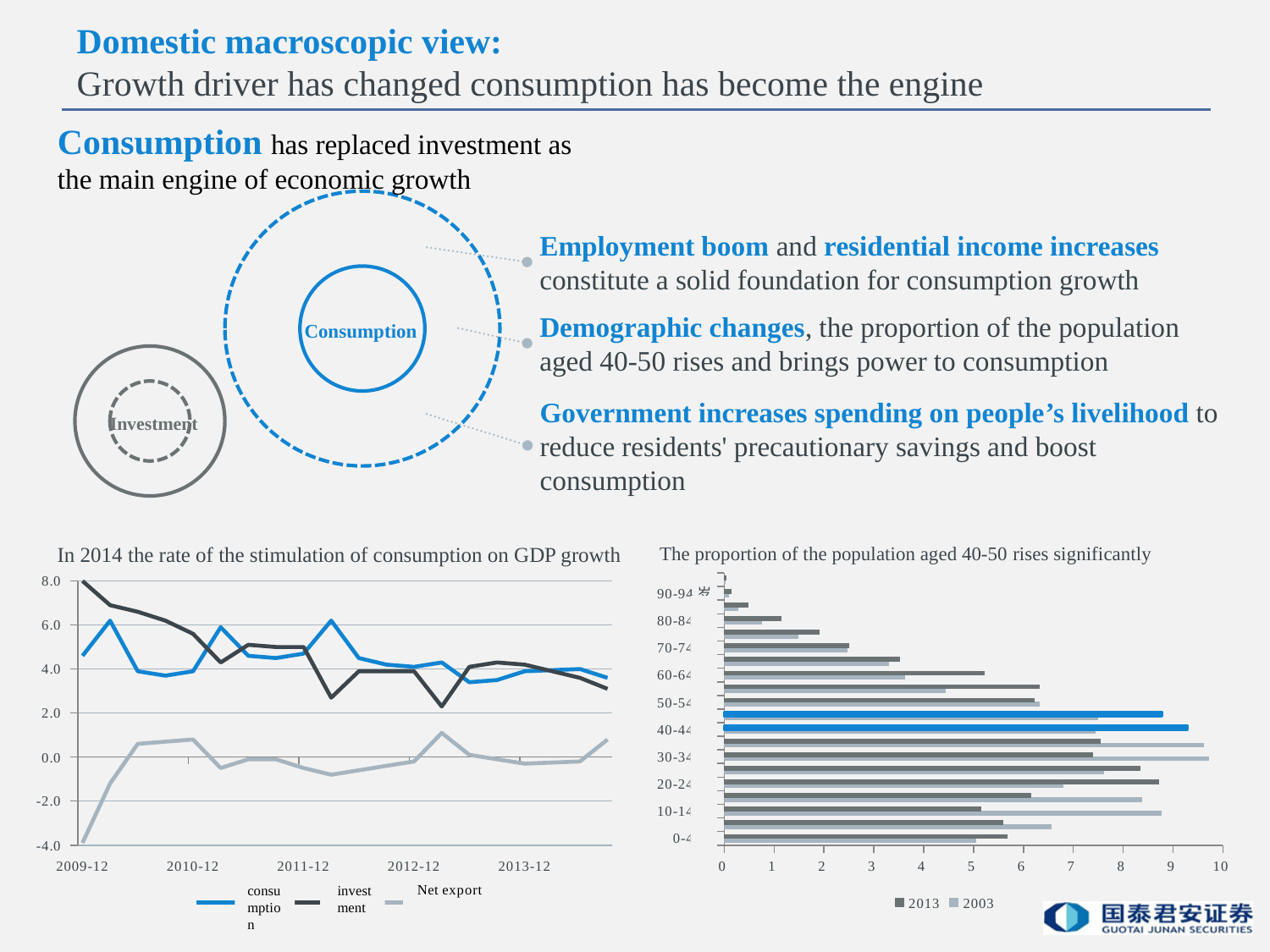

Domestic macroscopic view:
Growth driver has changed consumption has become the engine
Consumption has replaced investment as the main engine of economic growth

Consumption

Investment
Employment boom and residential income increases constitute a solid foundation for consumption growth
Demographic changes, the proportion of the population aged 40-50 rises and brings power to consumption
Government increases spending on people’s livelihood to reduce residents' precautionary savings and boost consumption
In 2014 the rate of the stimulation of consumption on GDP growth
The proportion of the population aged 40-50 rises significantly

### Chart

| Category |  |  |  |
|---|---|---|---|
| 40178 | 4.6 | 8.0 | -3.9 |
| 40268 | 6.2 | 6.9 | -1.2 |
| 40359 | 3.9 | 6.6 | 0.6000000000000006 |
| 40451 | 3.7 | 6.2 | 0.7000000000000006 |
| 40543 | 3.9 | 5.6 | 0.8 |
| 40633 | 5.9 | 4.3 | -0.5 |
| 40724 | 4.6 | 5.1 | -0.1 |
| 40816 | 4.5 | 5.0 | -0.1 |
| 40908 | 4.7 | 5.0 | -0.5 |
| 40999 | 6.2 | 2.7 | -0.8 |
| 41090 | 4.5 | 3.9 | -0.6000000000000006 |
| 41182 | 4.2 | 3.9 | -0.4 |
| 41274 | 4.1 | 3.9 | -0.2 |
| 41364 | 4.3 | 2.3 | 1.1 |
| 41455 | 3.4 | 4.1 | 0.1 |
| 41547 | 3.5 | 4.3 | -0.1 |
| 41639 | 3.9 | 4.2 | -0.3000000000000003 |
| 41820 | 4.0 | 3.6 | -0.2 |
| 41912 | 3.6 | 3.1 | 0.8 |

### Chart

| Category | 2003 | 2013 |
|---|---|---|
| 0-4岁 | 5.05 | 5.68 |
| 5-9岁 | 6.56 | 5.58 |
| 10-14岁 | 8.76 | 5.1499999999999995 |
| 15-19岁 | 8.370000000000003 | 6.14 |
| 20-24岁 | 6.79 | 8.71 |
| 25-29岁 | 7.6 | 8.33 |
| 30-34岁 | 9.71 | 7.39 |
| 35-39岁 | 9.61 | 7.54 |
| 40-44岁 | 7.44 | 9.280000000000001 |
| 45-49岁 | 7.49 | 8.77 |
| 50-54岁 | 6.3199999999999985 | 6.22 |
| 55-59岁 | 4.430000000000002 | 6.3199999999999985 |
| 60-64岁 | 3.62 | 5.21 |
| 65-69岁 | 3.29 | 3.51 |
| 70-74岁 | 2.4699999999999998 | 2.4899999999999998 |
| 75-79岁 | 1.47 | 1.9000000000000001 |
| 80-84岁 | 0.7500000000000019 | 1.139999999999996 |
| 85-89岁 | 0.27 | 0.4700000000000001 |
| 90-94岁 | 0.08000000000000004 | 0.14 |
| 95岁以上 | 0.02000000000000001 | 0.030000000000000002 |
consumption
investment